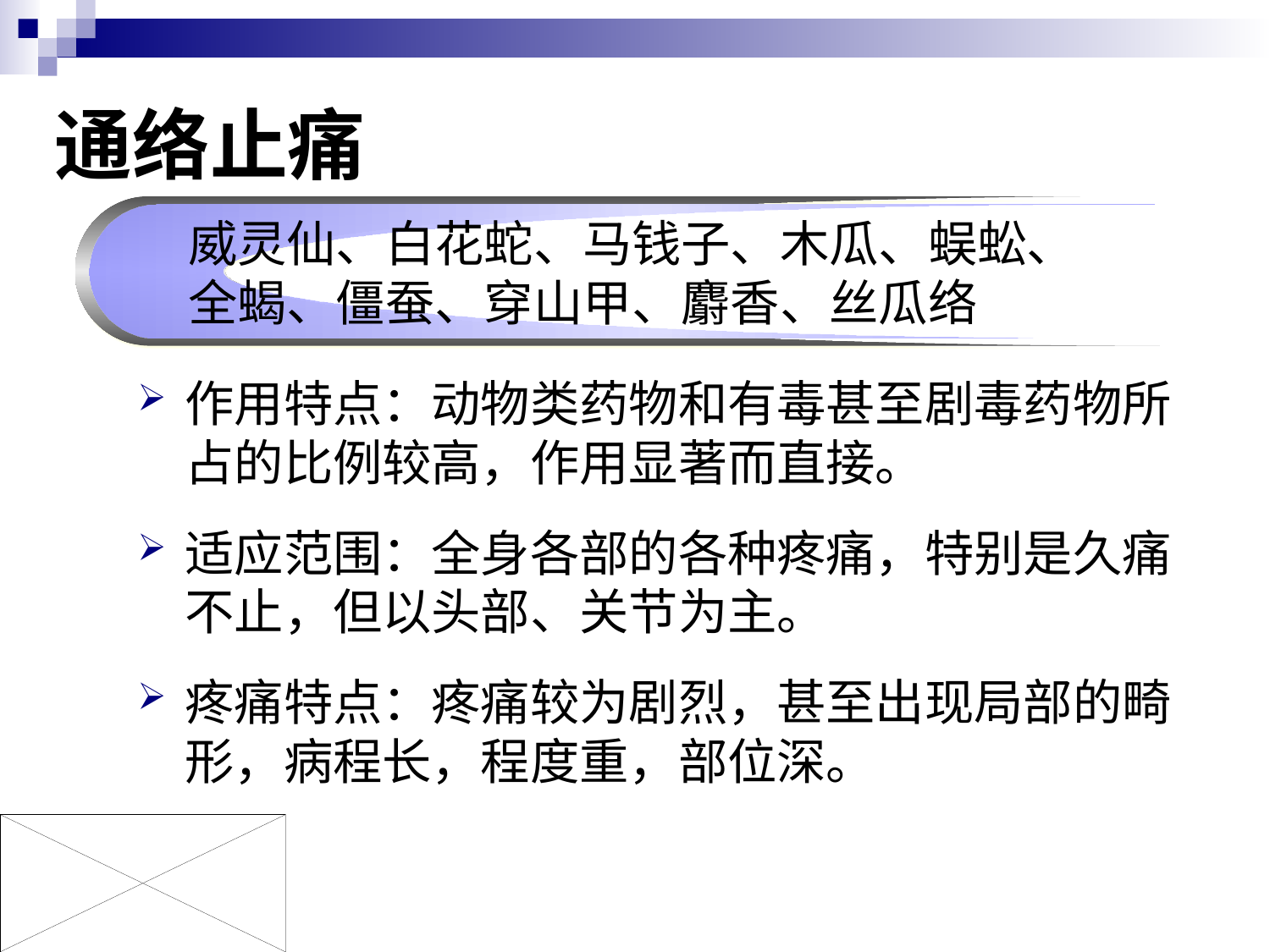

# 通络止痛

威灵仙、白花蛇、马钱子、木瓜、蜈蚣、
全蝎、僵蚕、穿山甲、麝香、丝瓜络
作用特点：动物类药物和有毒甚至剧毒药物所占的比例较高，作用显著而直接。
适应范围：全身各部的各种疼痛，特别是久痛不止，但以头部、关节为主。
疼痛特点：疼痛较为剧烈，甚至出现局部的畸形，病程长，程度重，部位深。